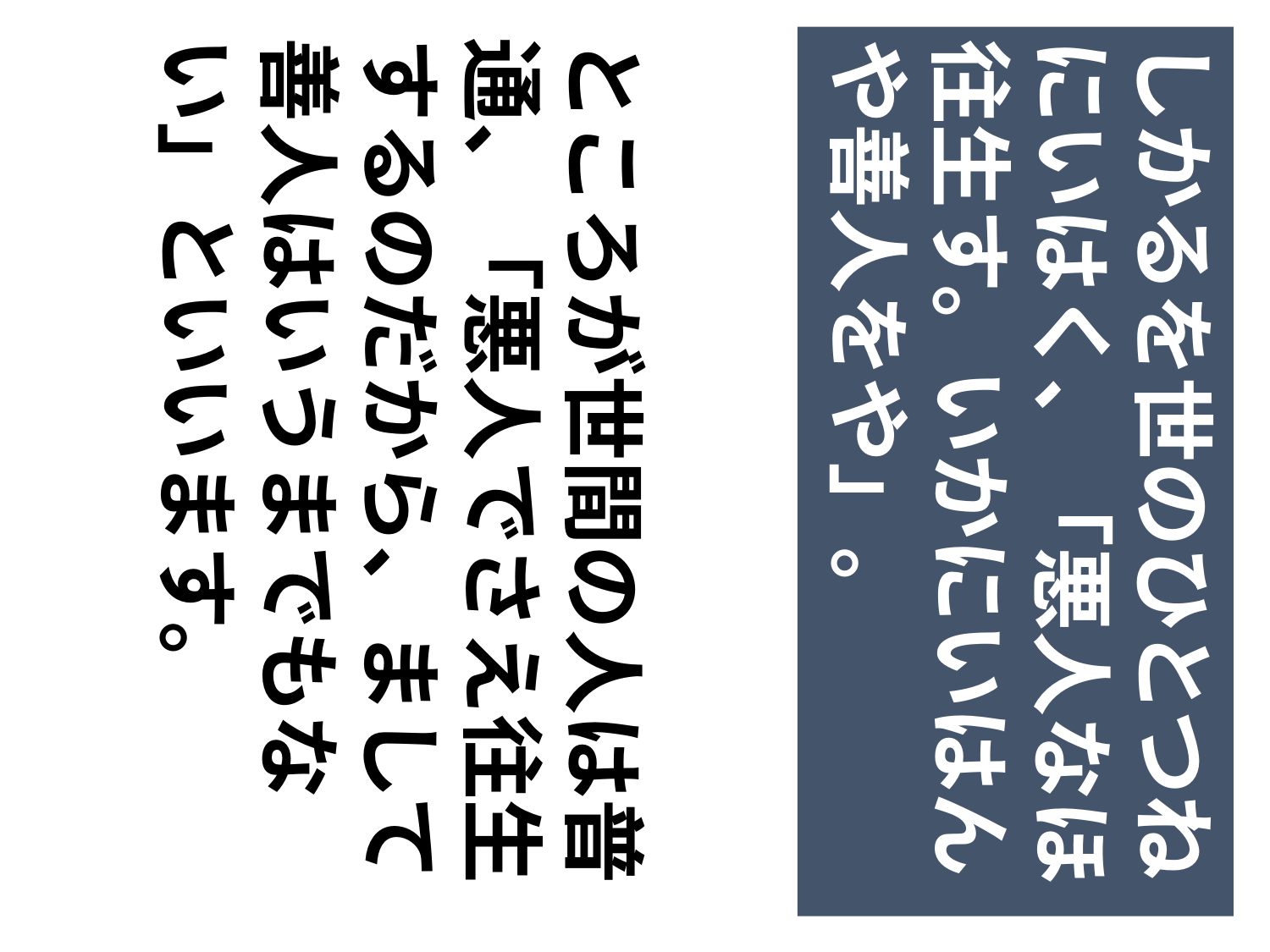

ところが世間の人は普通、「悪人でさえ往生するのだから、まして善人はいうまでもない」といいます。
しかるを世のひとつねにいはく、「悪人なほ往生す。いかにいはんや善人をや」。